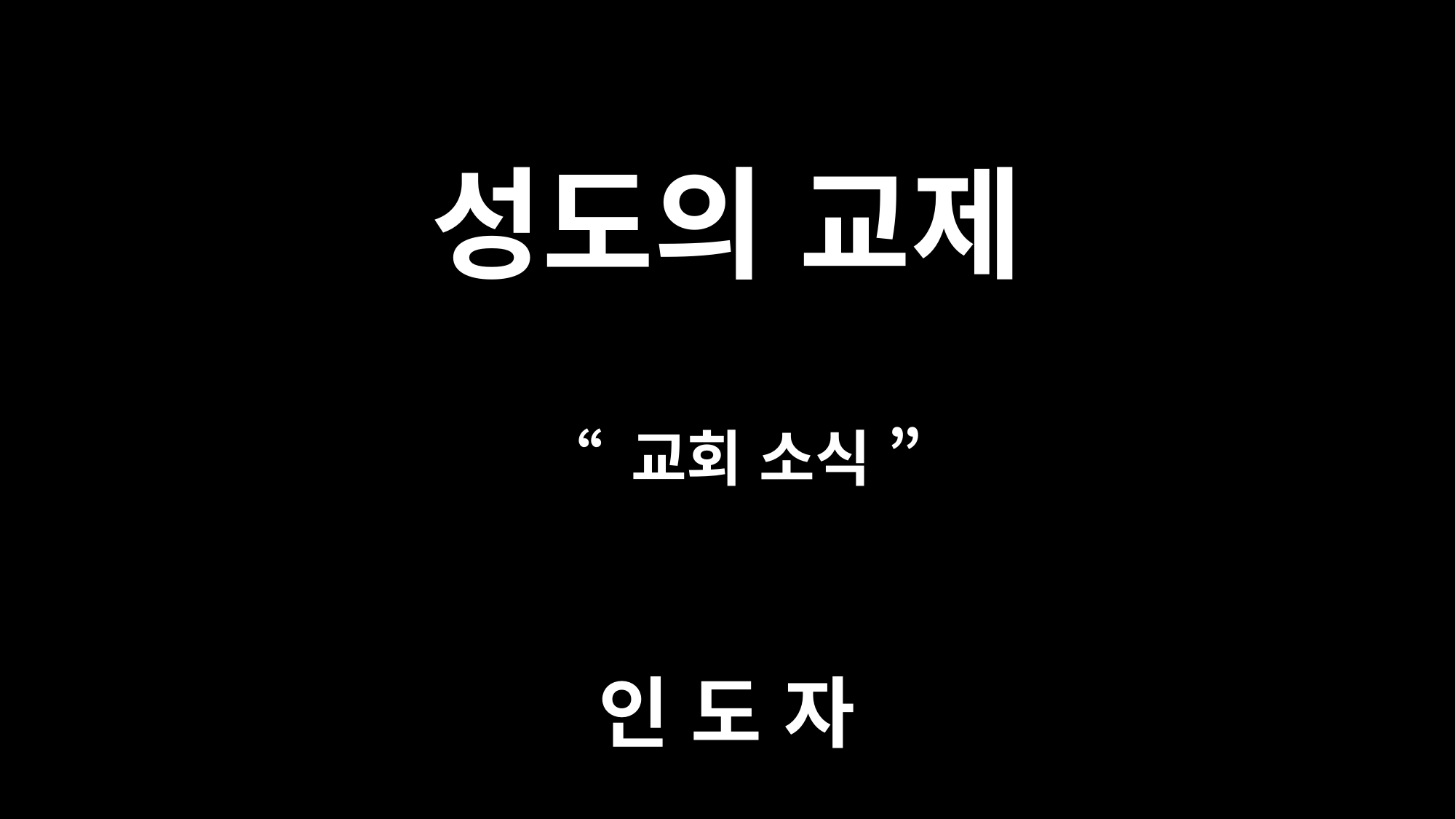

# 성도의 교제
“ 교회 소식 ”
인 도 자